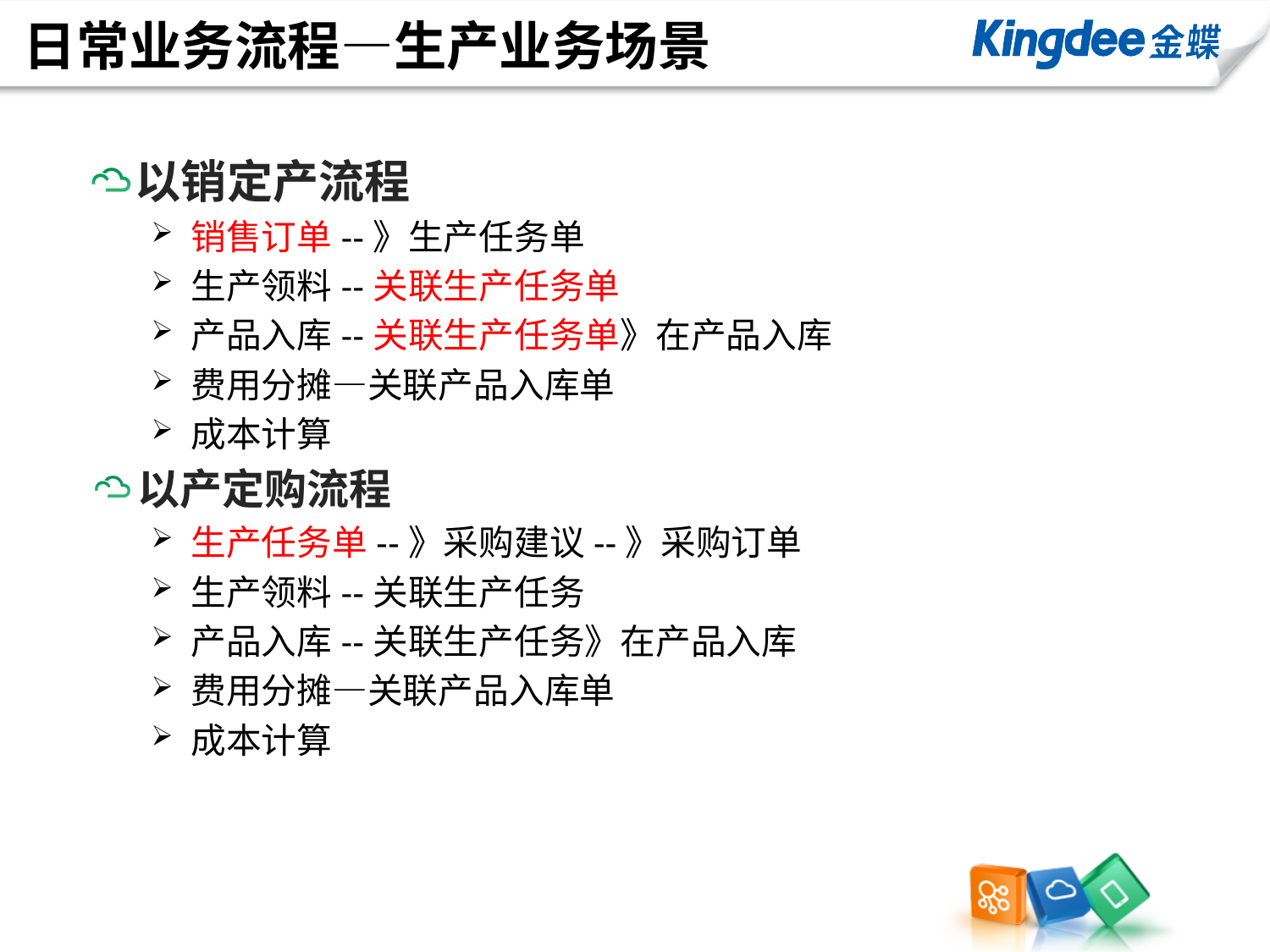

日常业务流程—生产业务场景
以销定产流程
销售订单--》生产任务单
生产领料--关联生产任务单
产品入库--关联生产任务单》在产品入库
费用分摊—关联产品入库单
成本计算
以产定购流程
生产任务单--》采购建议--》采购订单
生产领料--关联生产任务
产品入库--关联生产任务》在产品入库
费用分摊—关联产品入库单
成本计算